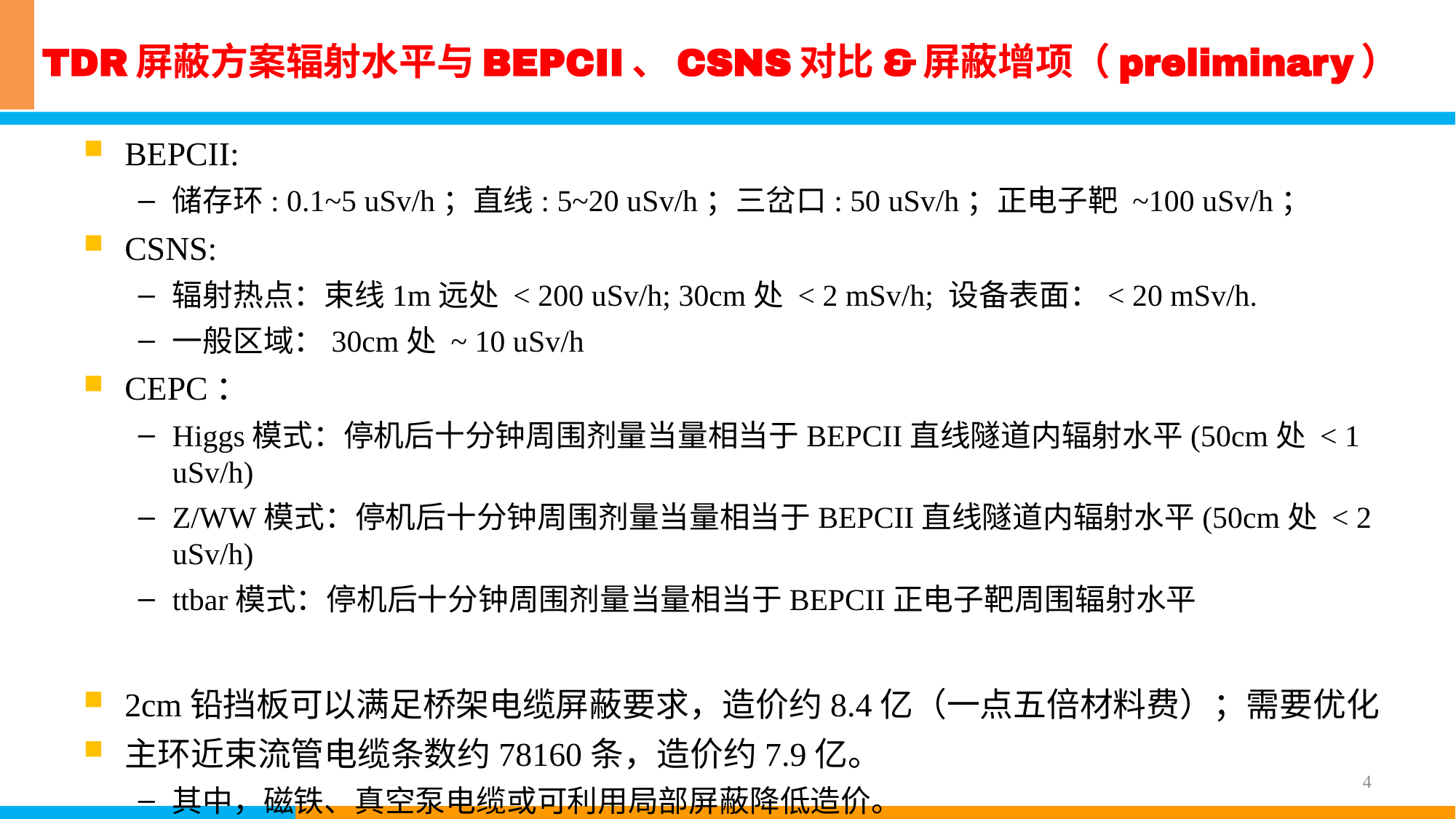

# TDR屏蔽方案辐射水平与BEPCII、CSNS对比&屏蔽增项（preliminary）
BEPCII:
储存环: 0.1~5 uSv/h；直线: 5~20 uSv/h；三岔口: 50 uSv/h；正电子靶 ~100 uSv/h；
CSNS:
辐射热点：束线1m远处 < 200 uSv/h; 30cm处 < 2 mSv/h; 设备表面：< 20 mSv/h.
一般区域：30cm处 ~ 10 uSv/h
CEPC：
Higgs模式：停机后十分钟周围剂量当量相当于BEPCII直线隧道内辐射水平(50cm处 < 1 uSv/h)
Z/WW模式：停机后十分钟周围剂量当量相当于BEPCII直线隧道内辐射水平(50cm处 < 2 uSv/h)
ttbar模式：停机后十分钟周围剂量当量相当于BEPCII正电子靶周围辐射水平

2cm铅挡板可以满足桥架电缆屏蔽要求，造价约8.4亿（一点五倍材料费）；需要优化
主环近束流管电缆条数约78160条，造价约7.9亿。
其中，磁铁、真空泵电缆或可利用局部屏蔽降低造价。
另外，增强器电缆剂量评估中。

4